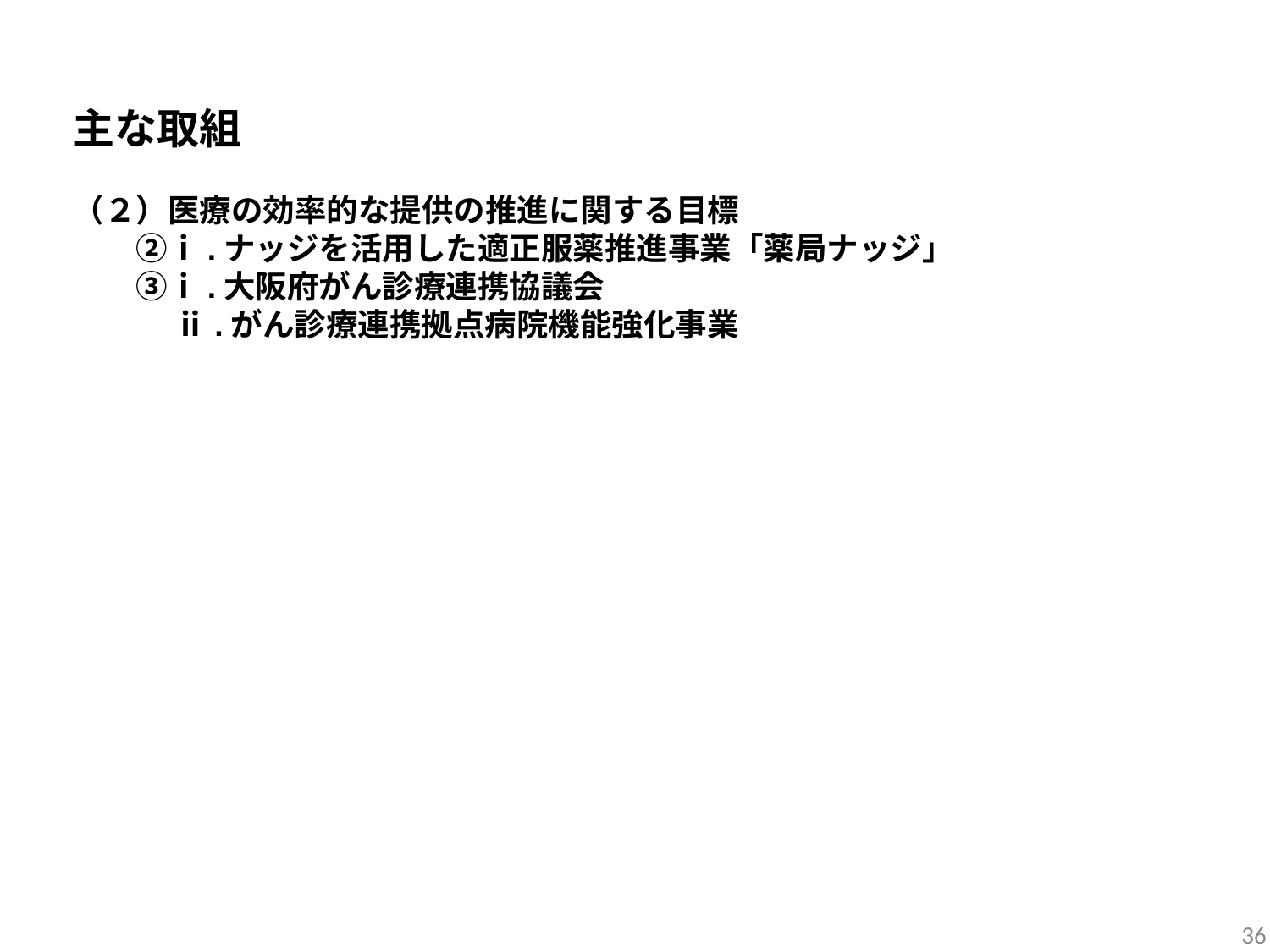

主な取組

（２）医療の効率的な提供の推進に関する目標
　　②ⅰ.ナッジを活用した適正服薬推進事業「薬局ナッジ」
　　③ⅰ.大阪府がん診療連携協議会
　　　 ⅱ.がん診療連携拠点病院機能強化事業
36